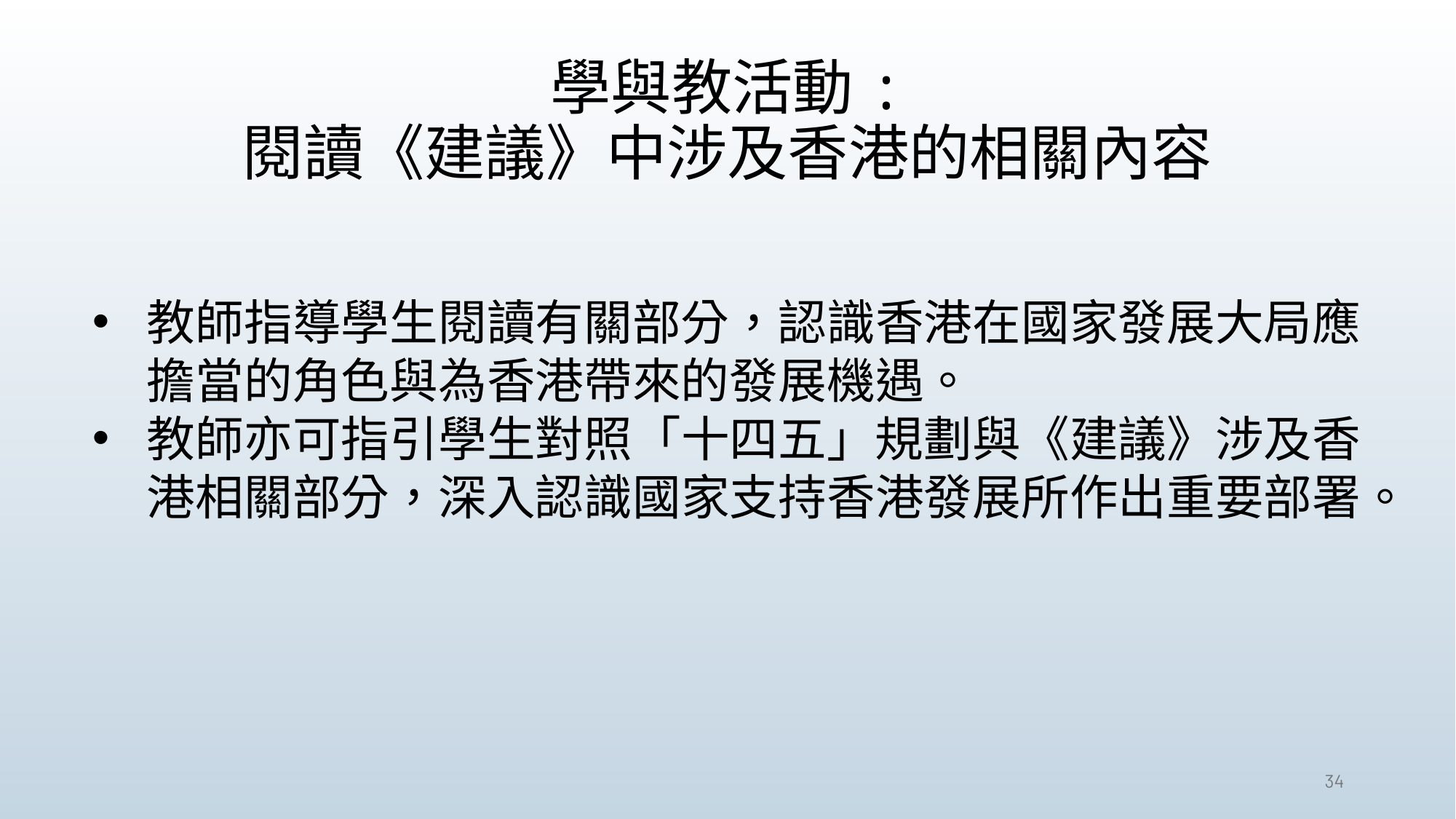

# 學與教活動: 閱讀《建議》中涉及香港的相關內容
教師指導學生閱讀有關部分，認識香港在國家發展大局應擔當的角色與為香港帶來的發展機遇。
教師亦可指引學生對照「十四五」規劃與《建議》涉及香港相關部分，深入認識國家支持香港發展所作出重要部署。
34